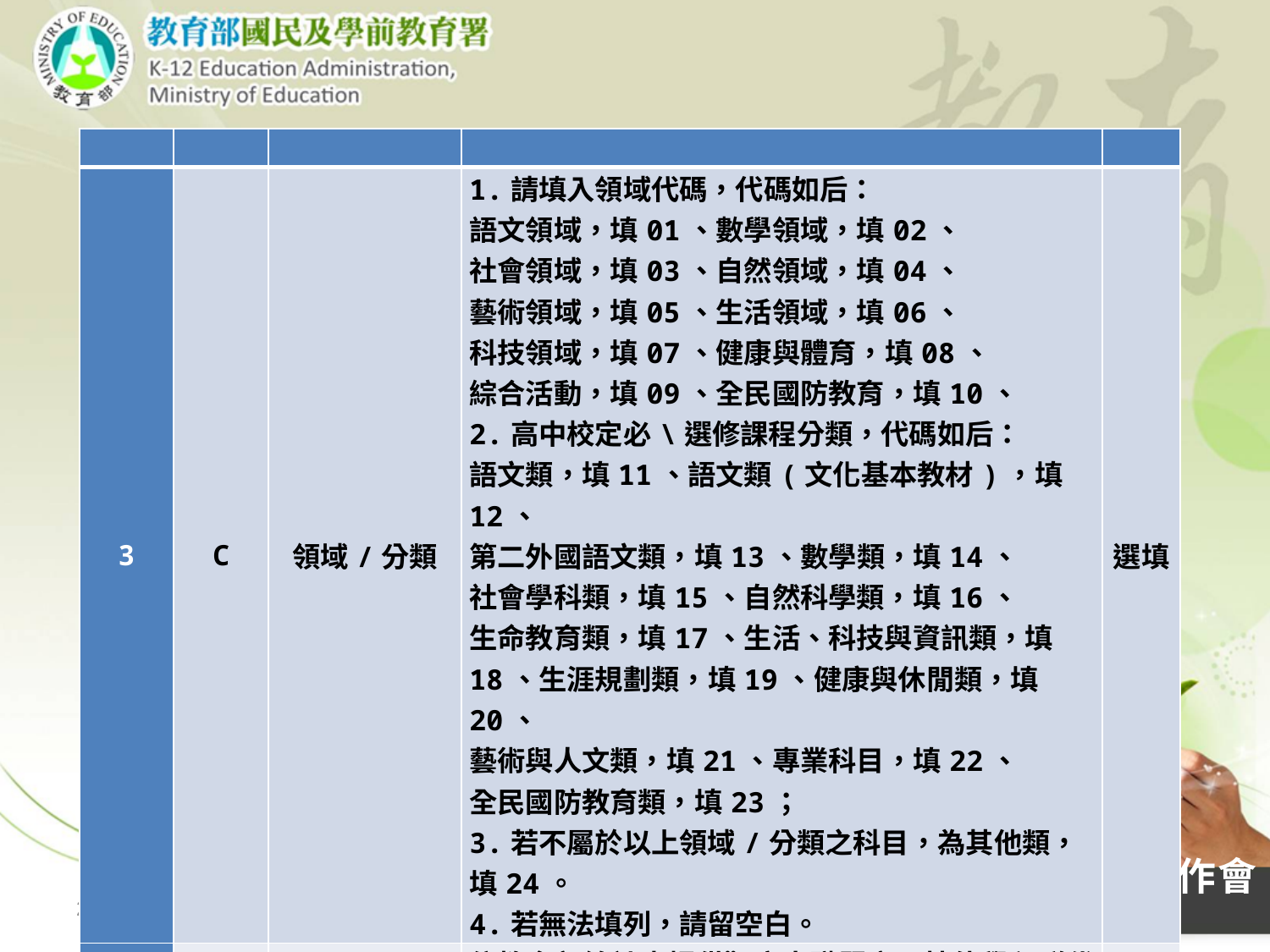

|  |  |  |  |  |
| --- | --- | --- | --- | --- |
| 3 | C | 領域/分類 | 1.請填入領域代碼，代碼如后： 語文領域，填01、數學領域，填02、 社會領域，填03、自然領域，填04、 藝術領域，填05、生活領域，填06、 科技領域，填07、健康與體育，填08、 綜合活動，填09、全民國防教育，填10、 2.高中校定必\選修課程分類，代碼如后： 語文類，填11、語文類(文化基本教材)，填12、 第二外國語文類，填13、數學類，填14、 社會學科類，填15、自然科學類，填16、 生命教育類，填17、生活、科技與資訊類，填18、生涯規劃類，填19、健康與休閒類，填20、 藝術與人文類，填21、專業科目，填22、 全民國防教育類，填23； 3.若不屬於以上領域/分類之科目，為其他類，填24。 4.若無法填列，請留空白。 | 選填 |
| 4 | D | 群別 | 依教育部統計處提供”高中職暨實用技能學程群代碼對照表”填入群別名稱，若為普通高中請填11。 | 必填 |
104學年度全國高級中等學校教務主任工作會議
2015/10/8
北區校長會議-1030819
11